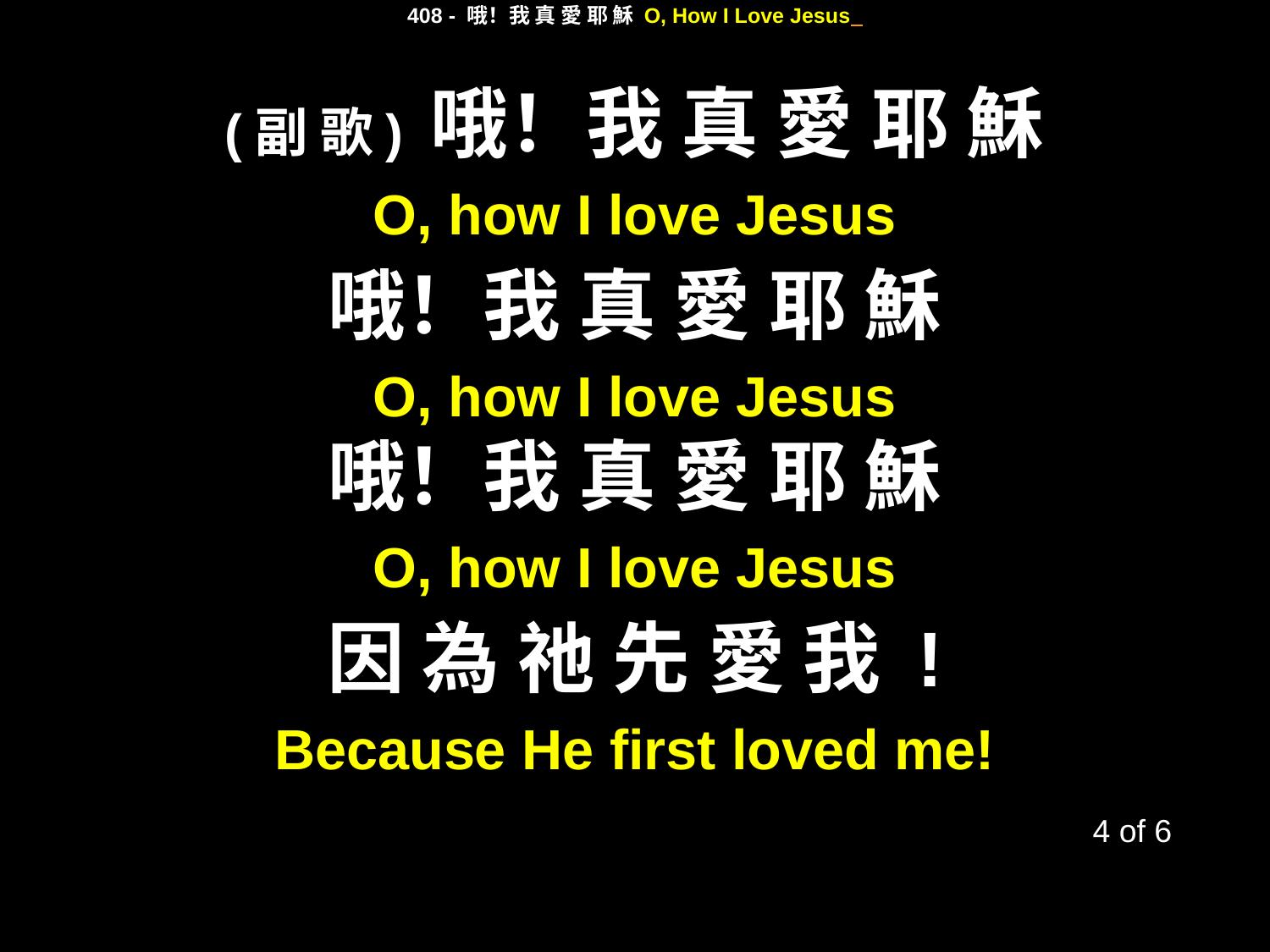

408 - 哦！我 真 愛 耶 穌 O, How I Love Jesus

(副 歌) 哦！我 真 愛 耶 穌
O, how I love Jesus
哦！我 真 愛 耶 穌
O, how I love Jesus
哦！我 真 愛 耶 穌
O, how I love Jesus
因 為 祂 先 愛 我 !
Because He first loved me!
4 of 6